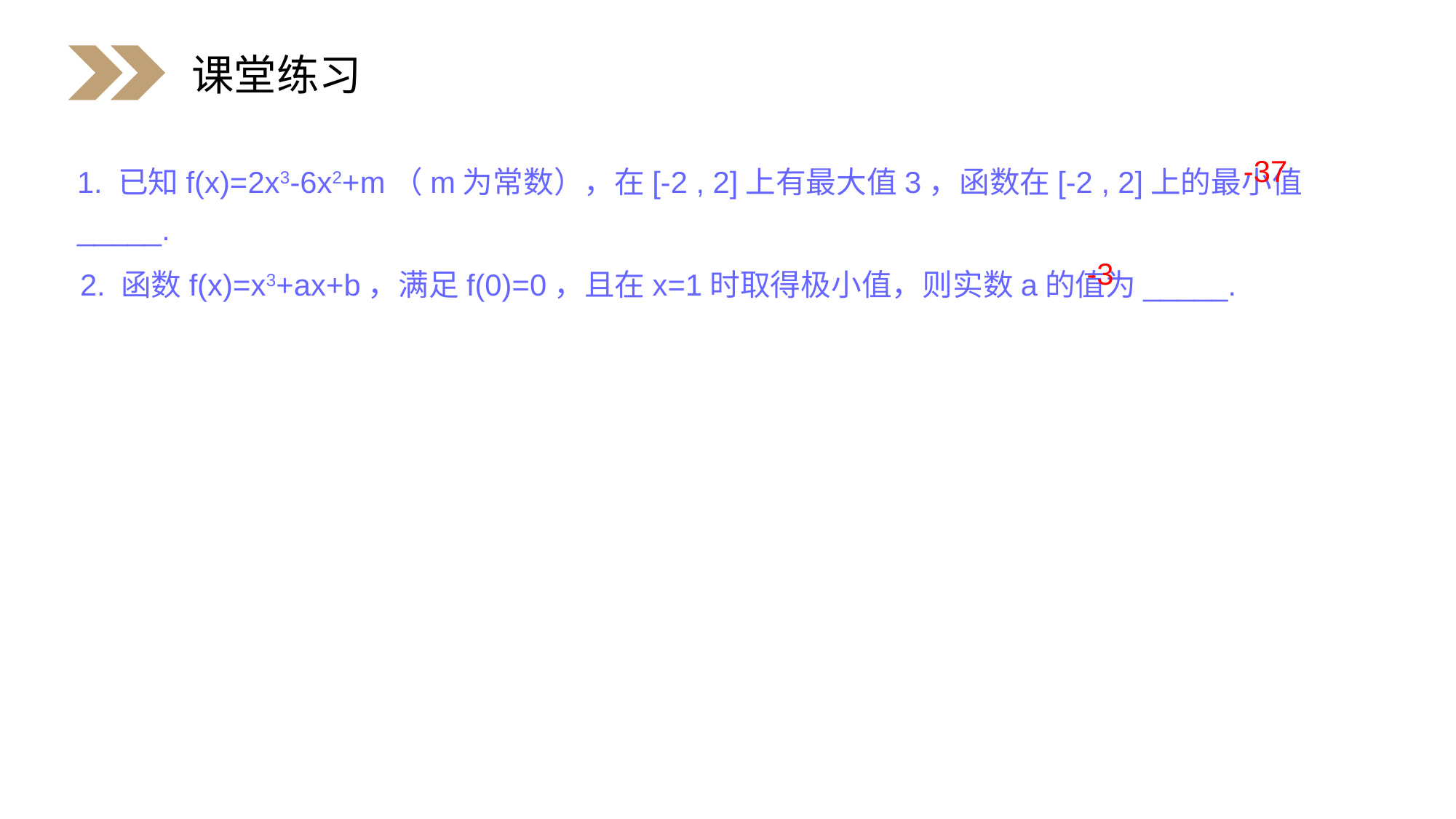

课堂练习
1. 已知f(x)=2x3-6x2+m（m为常数），在[-2 , 2]上有最大值3，函数在[-2 , 2]上的最小值_____.
-37
2. 函数f(x)=x3+ax+b，满足f(0)=0，且在x=1时取得极小值，则实数a的值为_____.
-3